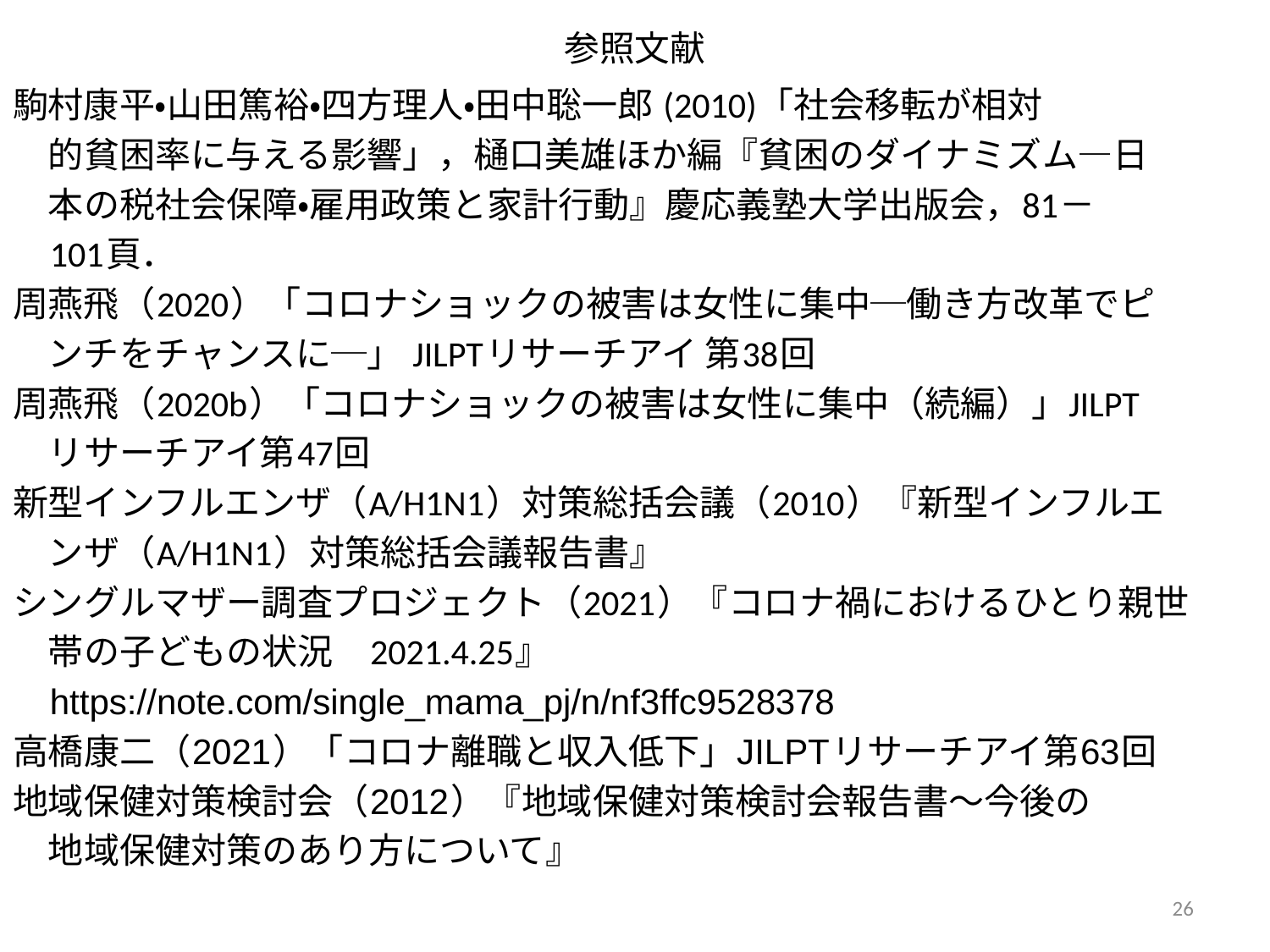

# 参照文献
駒村康平・山田篤裕・四方理人・田中聡一郎 (2010)「社会移転が相対
　的貧困率に与える影響」，樋口美雄ほか編『貧困のダイナミズム―日
　本の税社会保障・雇用政策と家計行動』慶応義塾大学出版会，81－
　101頁．
周燕飛（2020）「コロナショックの被害は女性に集中─働き方改革でピ
　ンチをチャンスに─」 JILPTリサーチアイ 第38回
周燕飛（2020b）「コロナショックの被害は女性に集中（続編）」JILPT
　リサーチアイ第47回
新型インフルエンザ（A/H1N1）対策総括会議（2010）『新型インフルエ
　ンザ（A/H1N1）対策総括会議報告書』
シングルマザー調査プロジェクト（2021）『コロナ禍におけるひとり親世
　帯の子どもの状況　2021.4.25』
　https://note.com/single_mama_pj/n/nf3ffc9528378
高橋康二（2021）「コロナ離職と収入低下」JILPTリサーチアイ第63回
地域保健対策検討会（2012）『地域保健対策検討会報告書～今後の
　地域保健対策のあり方について』
26